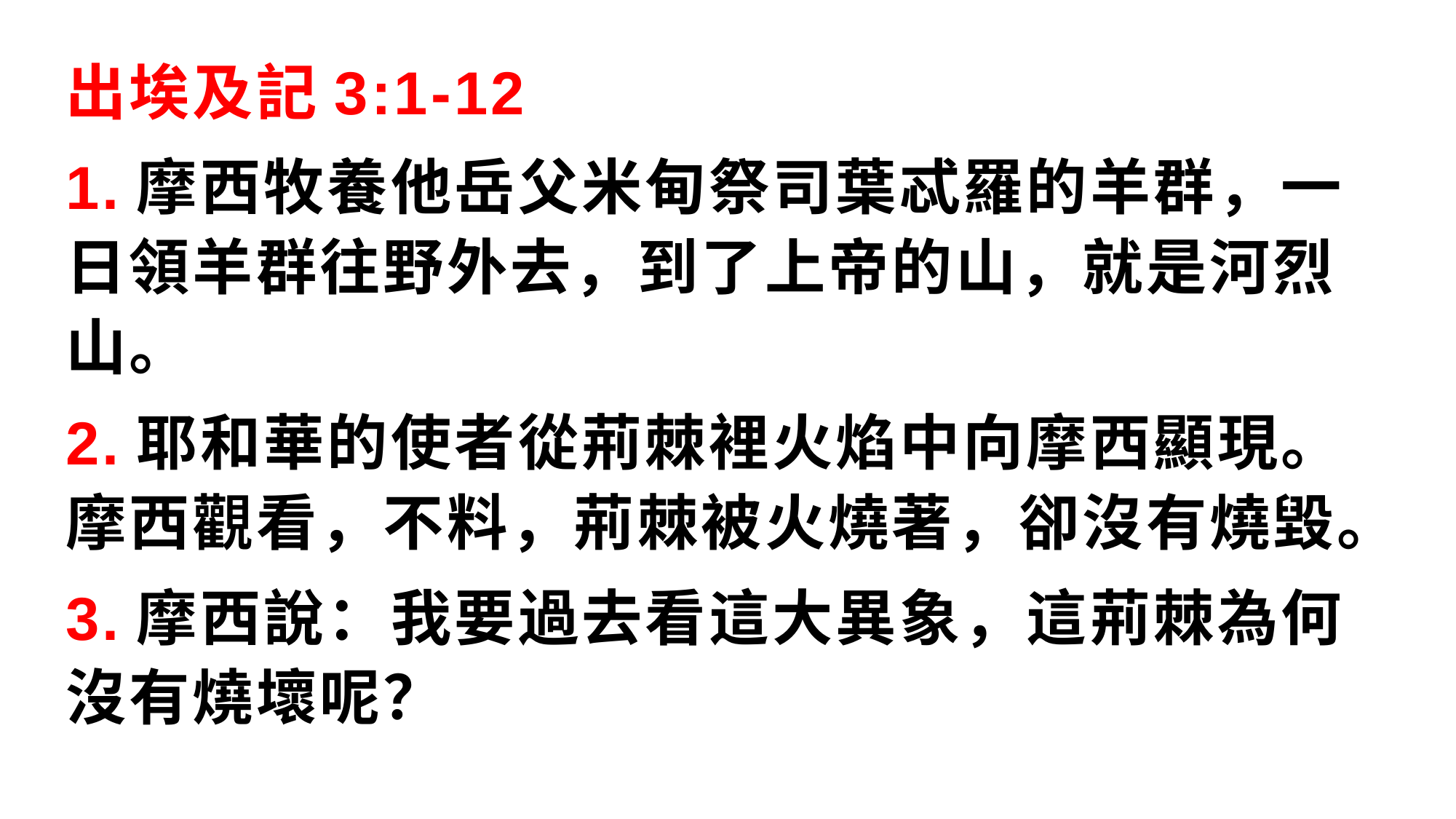

出埃及記3:1-12
1.摩西牧養他岳父米甸祭司葉忒羅的羊群，一日領羊群往野外去，到了上帝的山，就是河烈山。
2.耶和華的使者從荊棘裡火焰中向摩西顯現。摩西觀看，不料，荊棘被火燒著，卻沒有燒毀。
3.摩西說：我要過去看這大異象，這荊棘為何沒有燒壞呢？